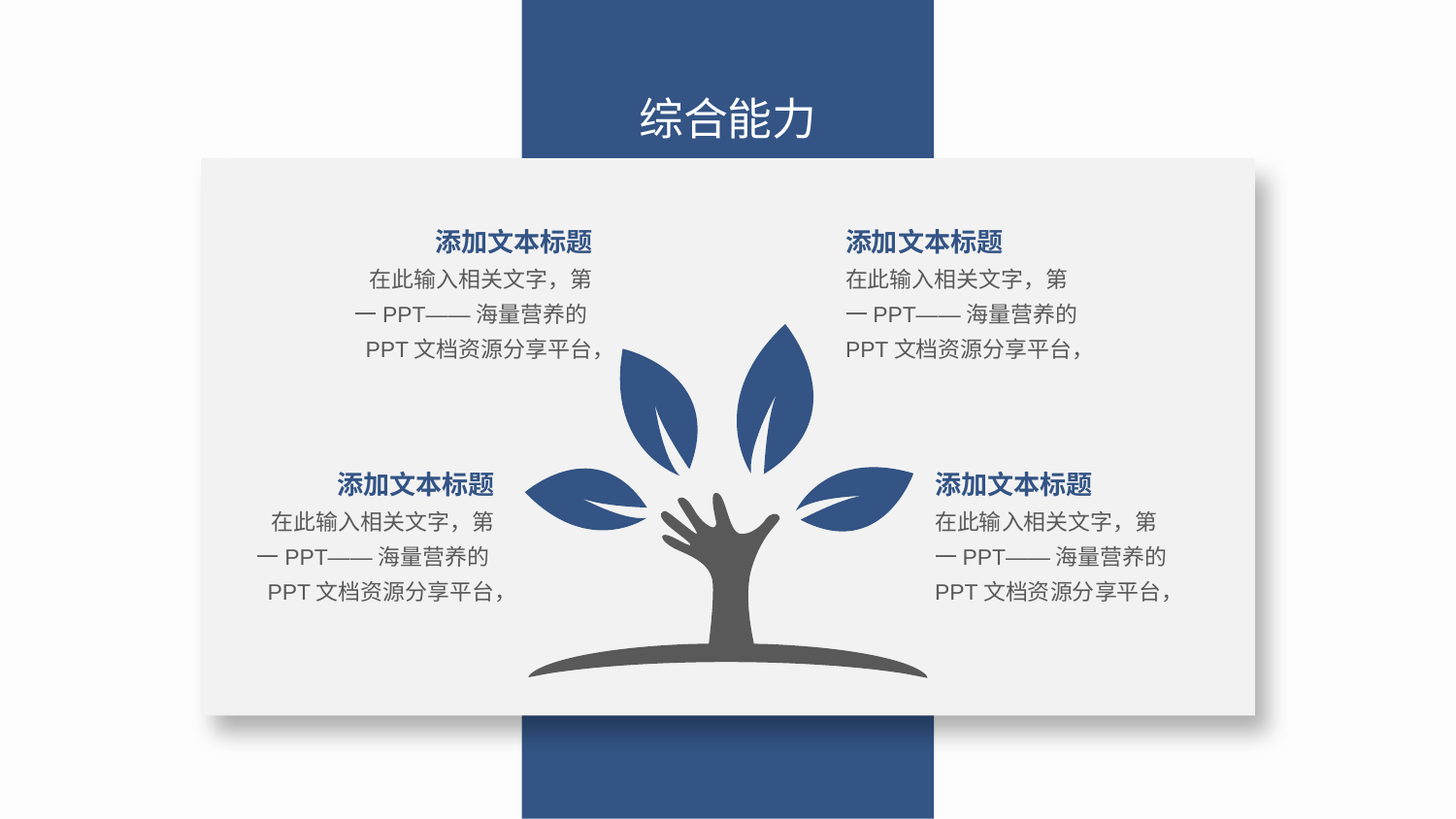

综合能力

添加文本标题
在此输入相关文字，第一PPT——海量营养的PPT文档资源分享平台，
添加文本标题
在此输入相关文字，第一PPT——海量营养的PPT文档资源分享平台，

添加文本标题
在此输入相关文字，第一PPT——海量营养的PPT文档资源分享平台，
添加文本标题
在此输入相关文字，第一PPT——海量营养的PPT文档资源分享平台，